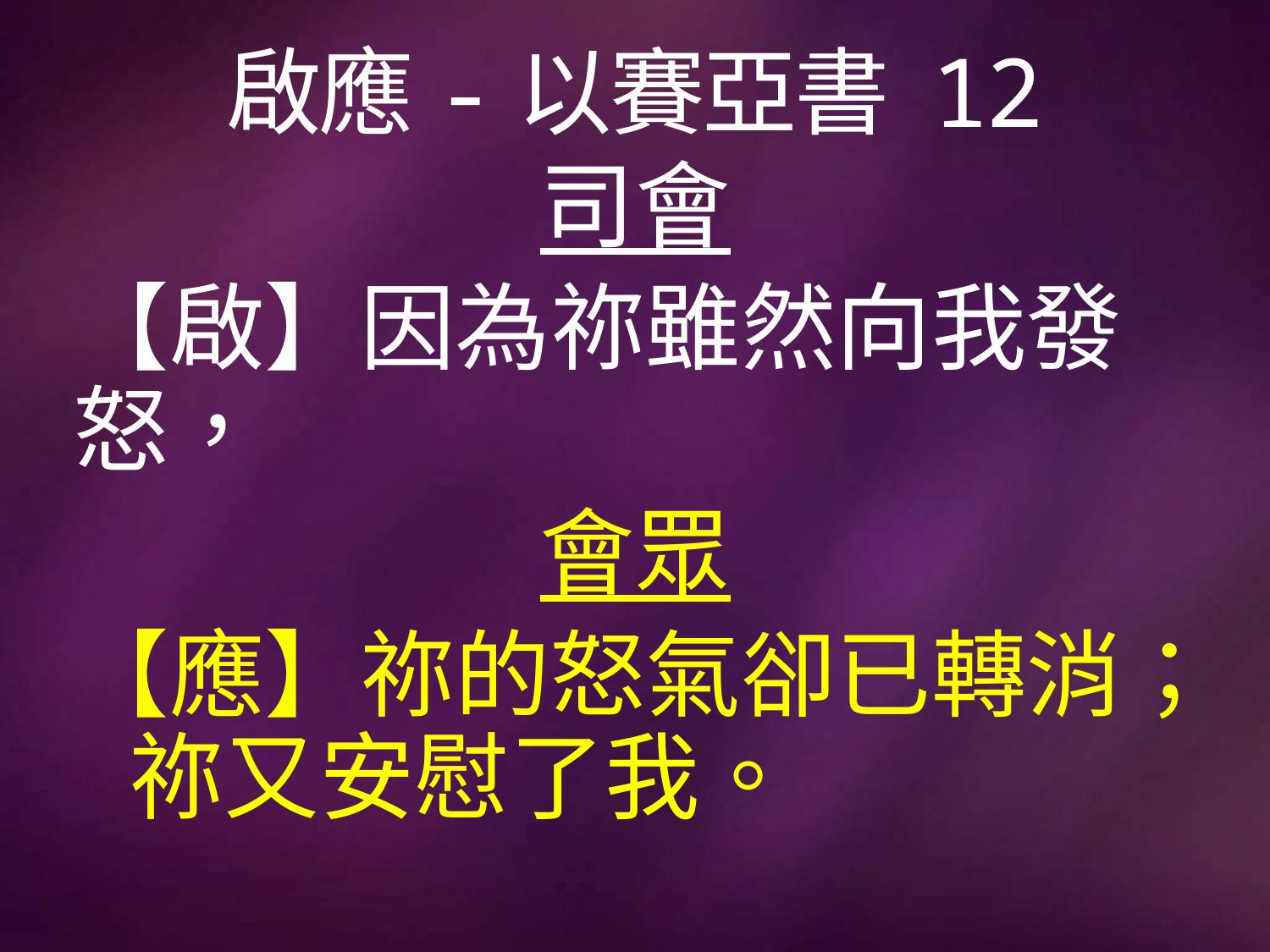

# 啟應-以賽亞書 12
司會
【啟】因為祢雖然向我發怒，
會眾
【應】祢的怒氣卻已轉消；祢又安慰了我。